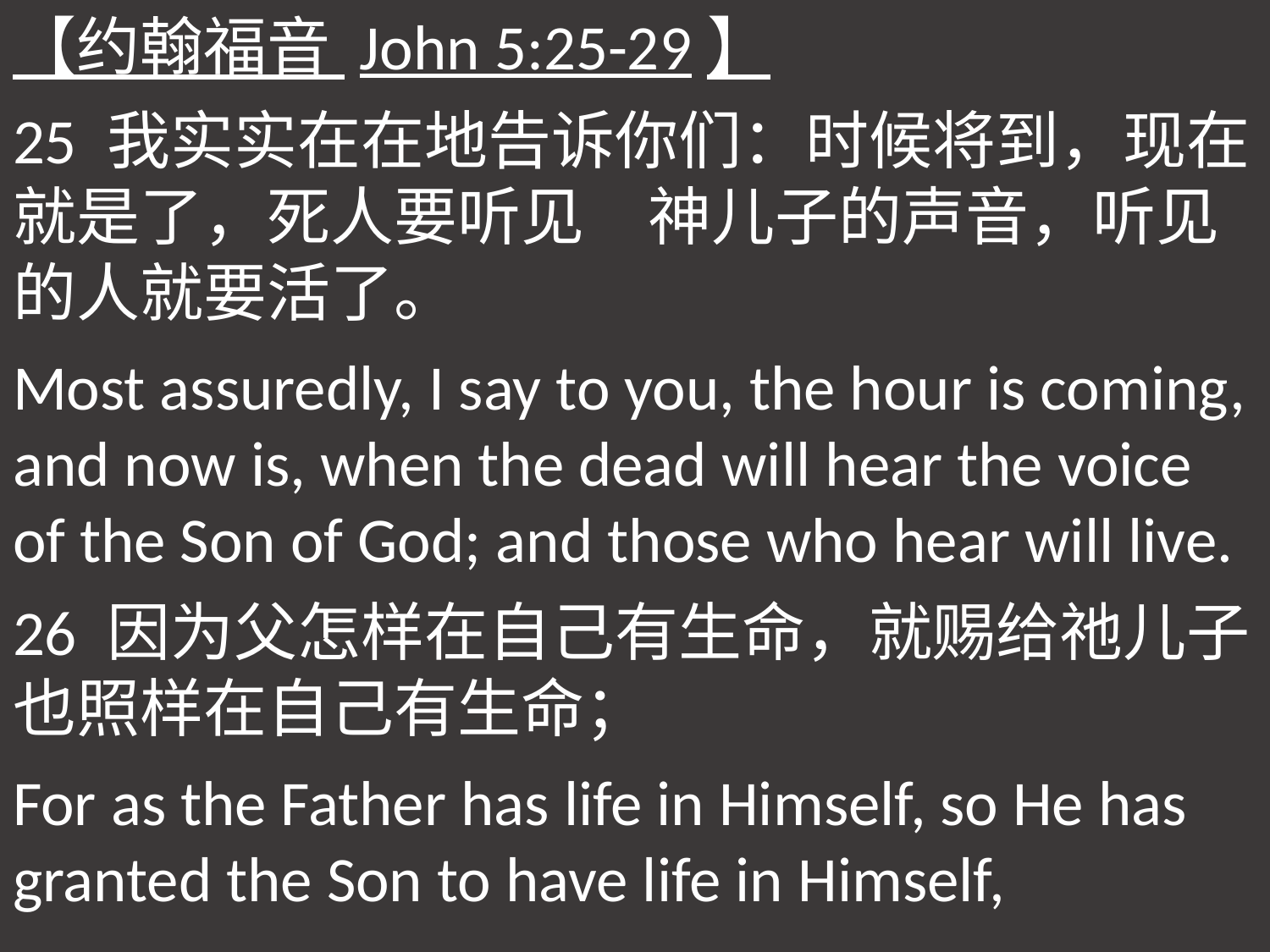

【约翰福音 John 5:25-29】
25 我实实在在地告诉你们：时候将到，现在就是了，死人要听见　神儿子的声音，听见的人就要活了。
Most assuredly, I say to you, the hour is coming, and now is, when the dead will hear the voice of the Son of God; and those who hear will live.
26 因为父怎样在自己有生命，就赐给祂儿子也照样在自己有生命；
For as the Father has life in Himself, so He has granted the Son to have life in Himself,